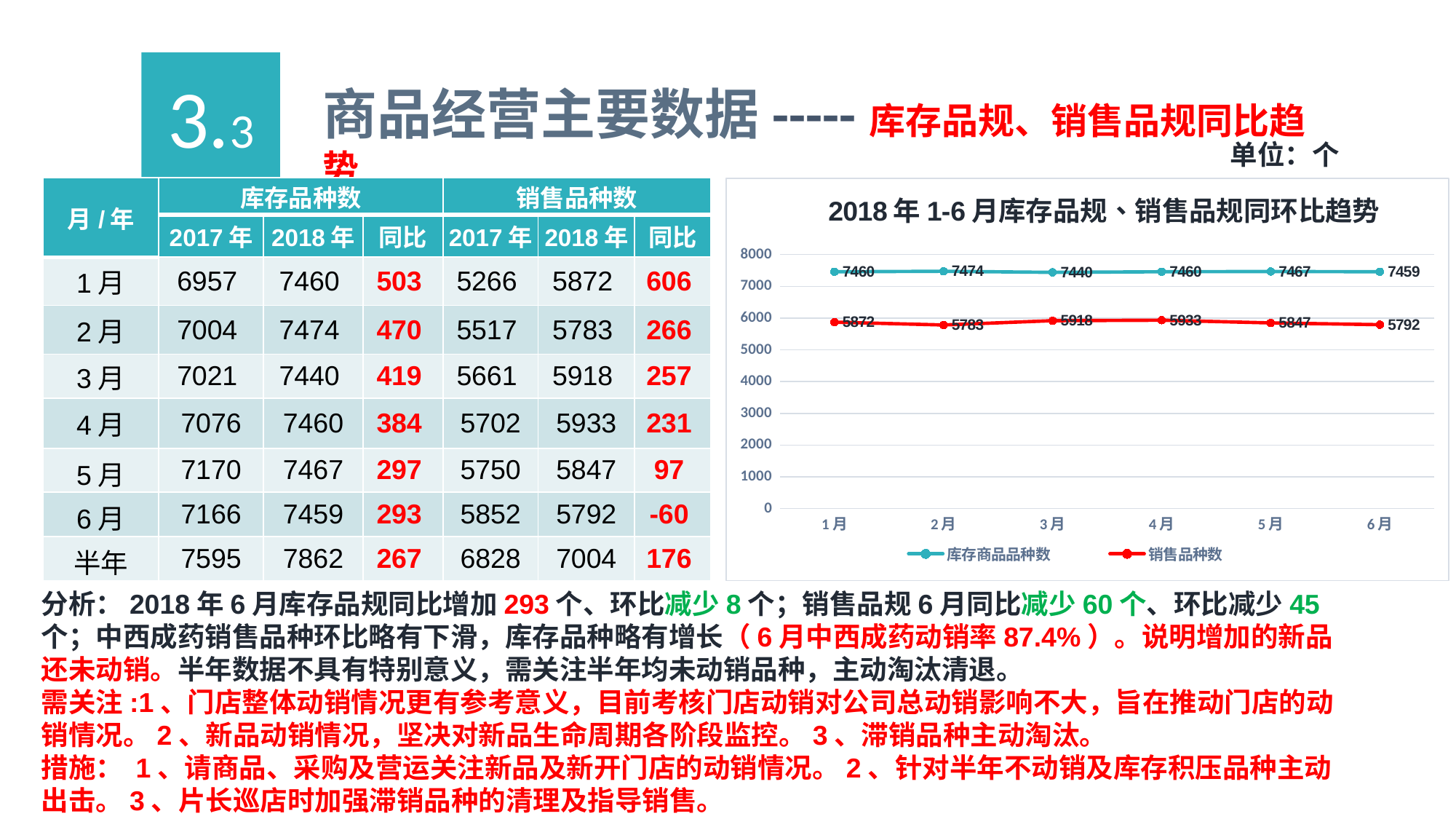

3.3
商品经营主要数据-----库存品规、销售品规同比趋势
单位：个
| 月/年 | 库存品种数 |  |  | 销售品种数 |  |  |
| --- | --- | --- | --- | --- | --- | --- |
|  | 2017年 | 2018年 | 同比 | 2017年 | 2018年 | 同比 |
| 1月 | 6957 | 7460 | 503 | 5266 | 5872 | 606 |
| 2月 | 7004 | 7474 | 470 | 5517 | 5783 | 266 |
| 3月 | 7021 | 7440 | 419 | 5661 | 5918 | 257 |
| 4月 | 7076 | 7460 | 384 | 5702 | 5933 | 231 |
| 5月 | 7170 | 7467 | 297 | 5750 | 5847 | 97 |
| 6月 | 7166 | 7459 | 293 | 5852 | 5792 | -60 |
| 半年 | 7595 | 7862 | 267 | 6828 | 7004 | 176 |

### Chart: 2018年1-6月库存品规、销售品规同环比趋势

| Category | 库存商品品种数 | 销售品种数 |
|---|---|---|
| 1月 | 7460.0 | 5872.0 |
| 2月 | 7474.0 | 5783.0 |
| 3月 | 7440.0 | 5918.0 |
| 4月 | 7460.0 | 5933.0 |
| 5月 | 7467.0 | 5847.0 |
| 6月 | 7459.0 | 5792.0 |
分析：2018年6月库存品规同比增加293个、环比减少8个；销售品规6月同比减少60个、环比减少45个；中西成药销售品种环比略有下滑，库存品种略有增长（6月中西成药动销率87.4%）。说明增加的新品还未动销。半年数据不具有特别意义，需关注半年均未动销品种，主动淘汰清退。
需关注:1、门店整体动销情况更有参考意义，目前考核门店动销对公司总动销影响不大，旨在推动门店的动销情况。2、新品动销情况，坚决对新品生命周期各阶段监控。3、滞销品种主动淘汰。
措施： 1、请商品、采购及营运关注新品及新开门店的动销情况。2、针对半年不动销及库存积压品种主动出击。3、片长巡店时加强滞销品种的清理及指导销售。